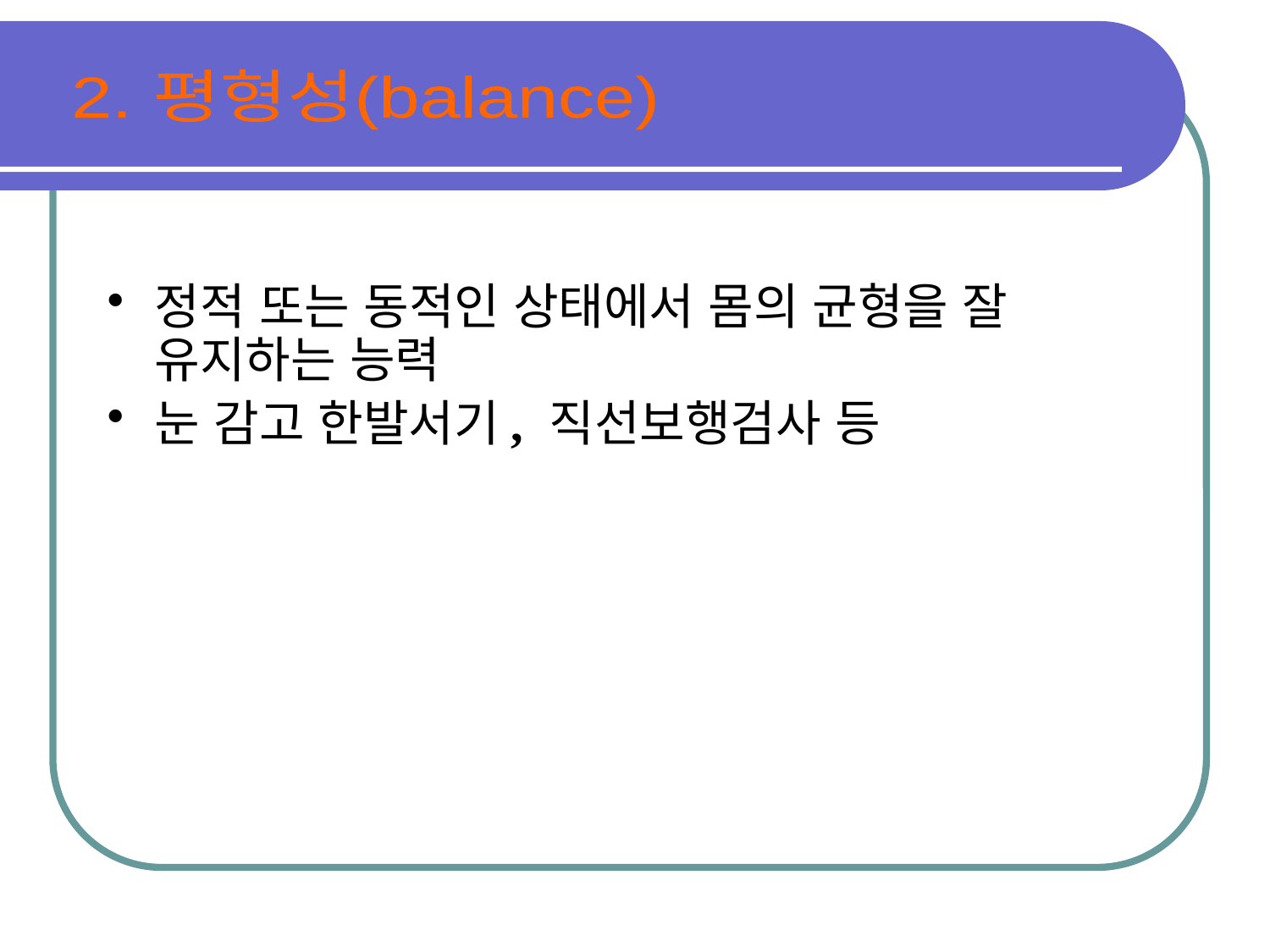

2. 평형성(balance)
정적 또는 동적인 상태에서 몸의 균형을 잘 유지하는 능력
눈 감고 한발서기, 직선보행검사 등